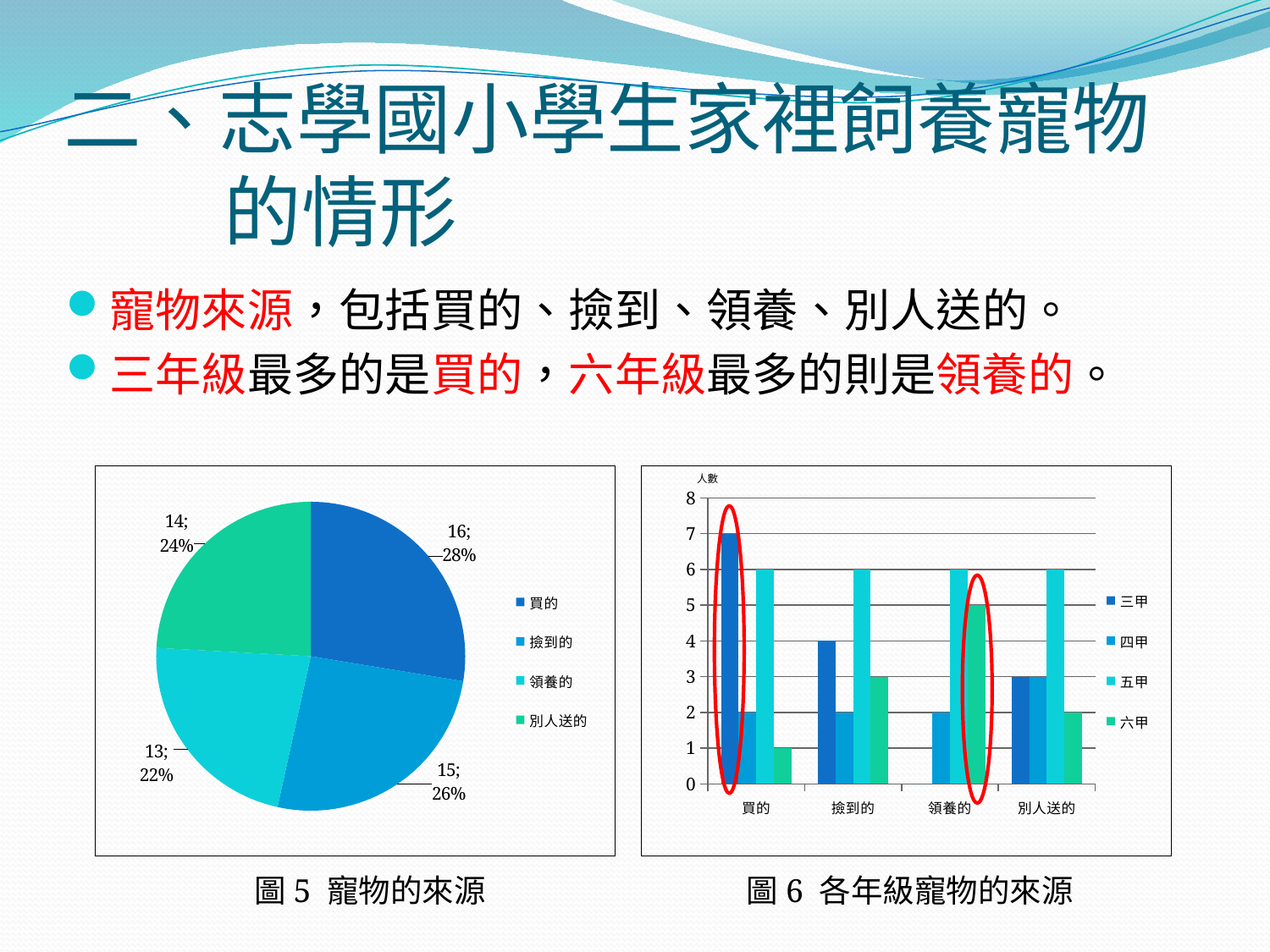

# 二、志學國小學生家裡飼養寵物的情形
寵物來源，包括買的、撿到、領養、別人送的。
三年級最多的是買的，六年級最多的則是領養的。

### Chart

| Category | 三甲 | 四甲 | 五甲 | 六甲 |
|---|---|---|---|---|
| 買的 | 7.0 | 2.0 | 6.0 | 1.0 |
| 撿到的 | 4.0 | 2.0 | 6.0 | 3.0 |
| 領養的 | 0.0 | 2.0 | 6.0 | 5.0 |
| 別人送的 | 3.0 | 3.0 | 6.0 | 2.0 |

### Chart

| Category |  |
|---|---|
| 買的 | 16.0 |
| 撿到的 | 15.0 |
| 領養的 | 13.0 |
| 別人送的 | 14.0 |
人數

圖5 寵物的來源
圖6 各年級寵物的來源